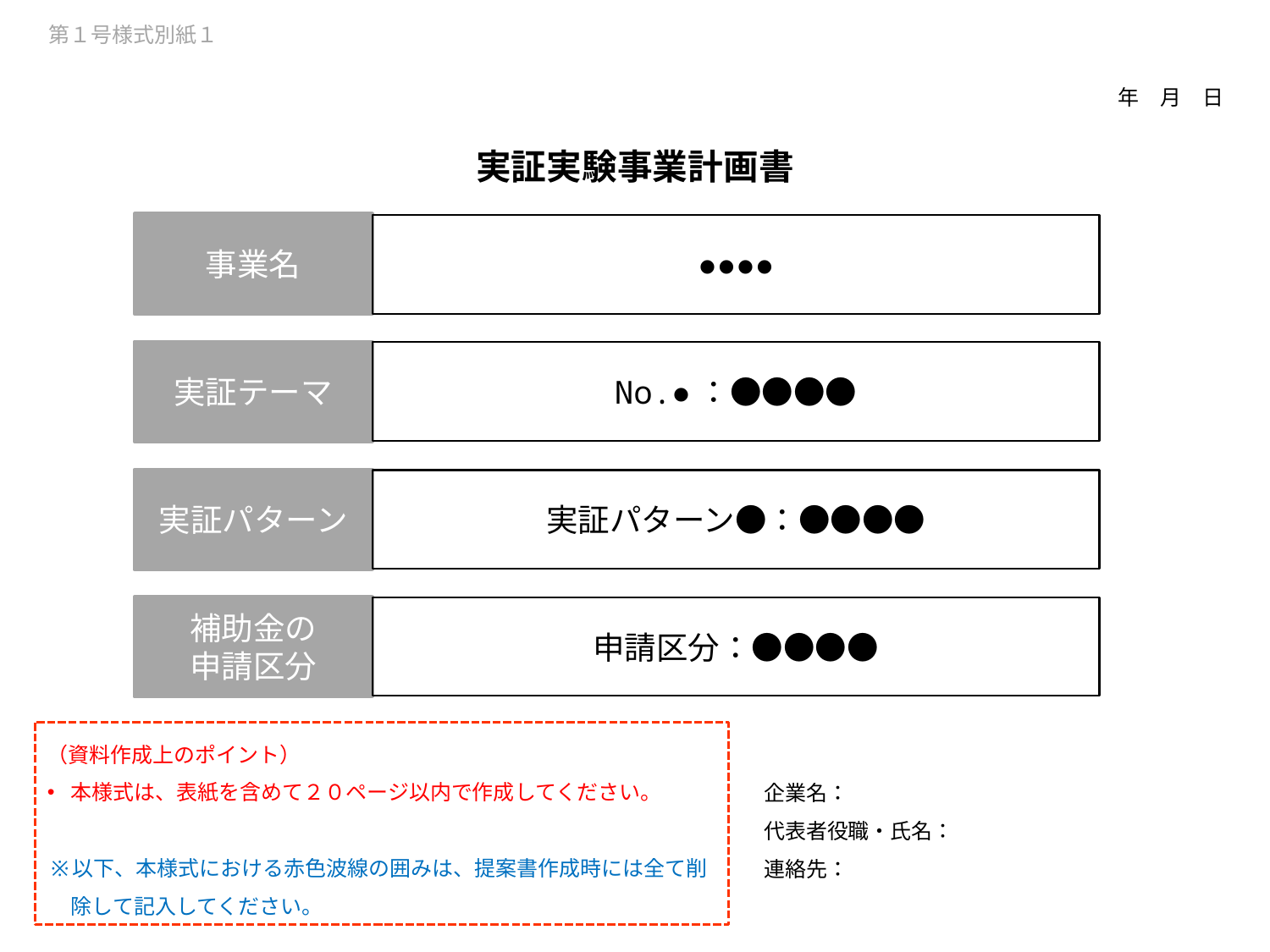

第１号様式別紙１
年　月　日
実証実験事業計画書
事業名

●●●●
実証テーマ

No.●：●●●●
実証パターン

実証パターン●：●●●●
補助金の
申請区分

申請区分：●●●●
（資料作成上のポイント）
本様式は、表紙を含めて２０ページ以内で作成してください。

以下、本様式における赤色波線の囲みは、提案書作成時には全て削除して記入してください。
企業名：
代表者役職・氏名：
連絡先：